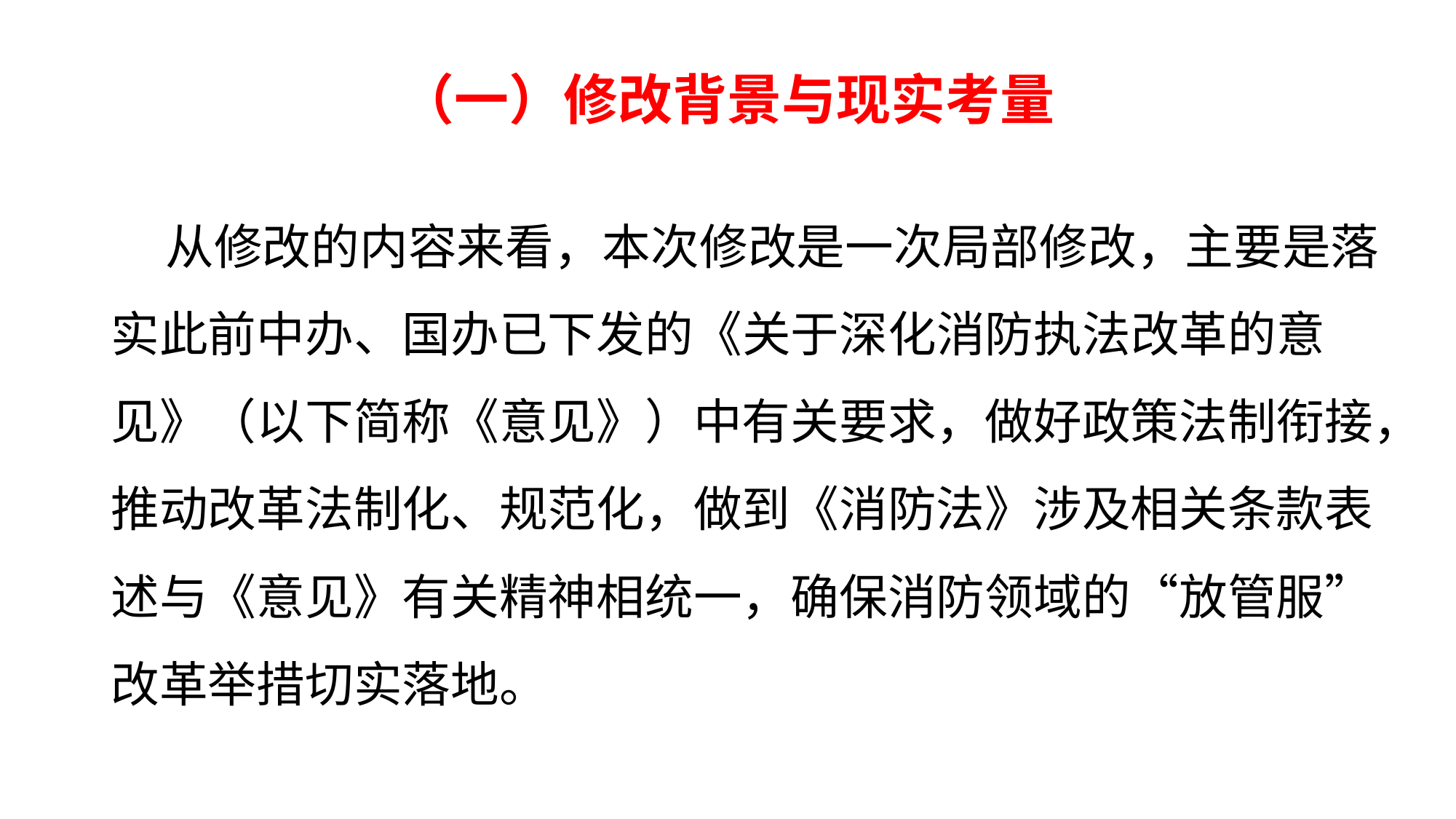

# （一）修改背景与现实考量
从修改的内容来看，本次修改是一次局部修改，主要是落实此前中办、国办已下发的《关于深化消防执法改革的意见》（以下简称《意见》）中有关要求，做好政策法制衔接，推动改革法制化、规范化，做到《消防法》涉及相关条款表述与《意见》有关精神相统一，确保消防领域的“放管服”改革举措切实落地。